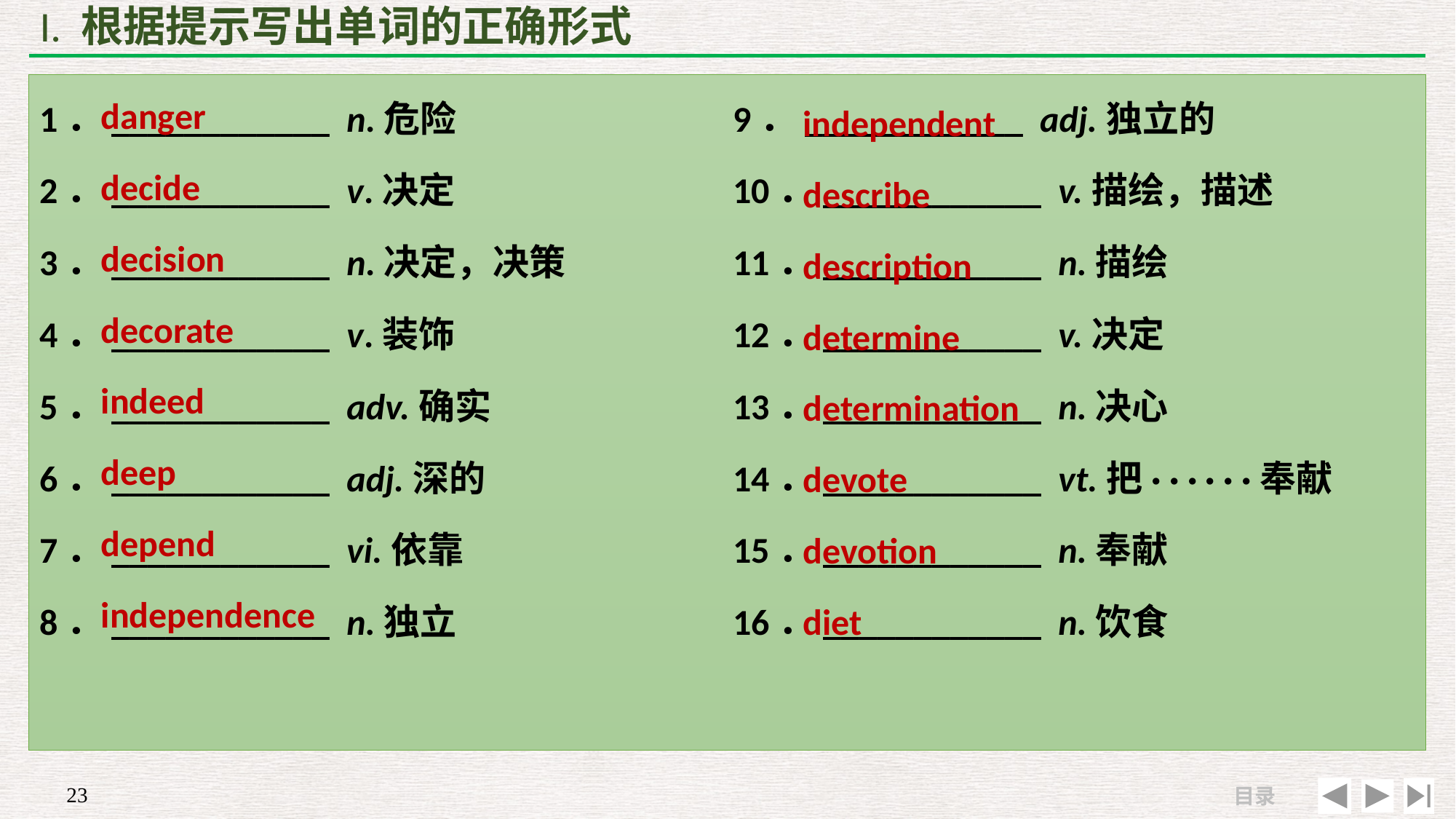

# I. 根据提示写出单词的正确形式
danger
decide
decision
decorate
indeed
deep
depend
independence
independent
describe
description
determine
determination
devote
devotion
diet

1．____________  n.危险
2．____________  v.决定
3．____________  n.决定，决策
4．____________  v.装饰
5．____________  adv.确实
6．____________  adj.深的
7．____________  vi.依靠
8．____________  n.独立
9．____________  adj.独立的
10．____________  v.描绘，描述
11．____________  n.描绘
12．____________  v.决定
13．____________  n.决心
14．____________  vt.把· · · · · ·奉献
15．____________  n.奉献
16．____________  n.饮食